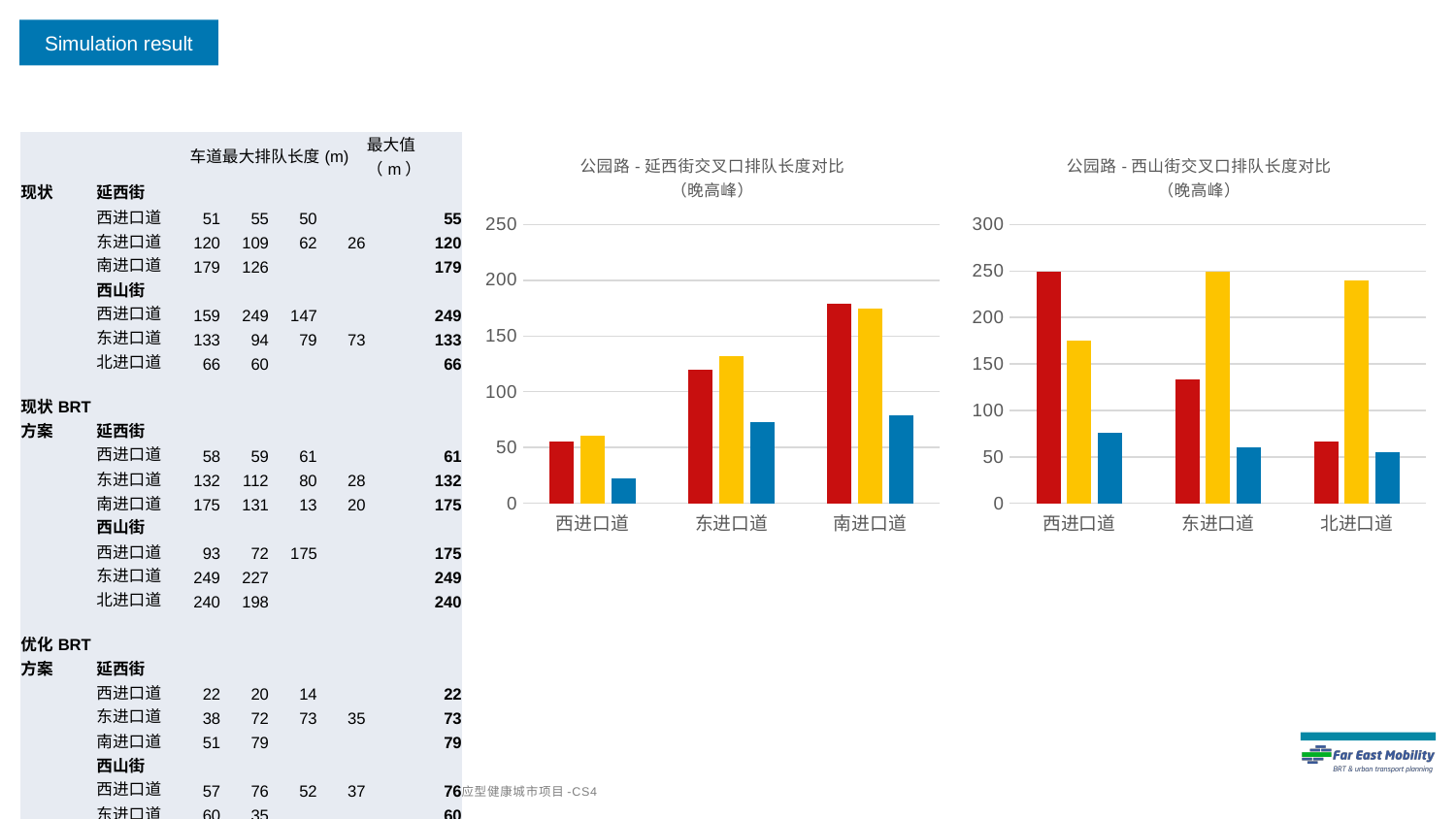

Simulation result
|  |  | 车道最大排队长度(m) |  |  |  | 最大值（m） |
| --- | --- | --- | --- | --- | --- | --- |
| 现状 | 延西街 |  |  |  |  |  |
|  | 西进口道 | 51 | 55 | 50 |  | 55 |
|  | 东进口道 | 120 | 109 | 62 | 26 | 120 |
|  | 南进口道 | 179 | 126 |  |  | 179 |
|  | 西山街 |  |  |  |  |  |
|  | 西进口道 | 159 | 249 | 147 |  | 249 |
|  | 东进口道 | 133 | 94 | 79 | 73 | 133 |
|  | 北进口道 | 66 | 60 |  |  | 66 |
|  |  |  |  |  |  |  |
| 现状BRT方案 | 延西街 |  |  |  |  |  |
|  | 西进口道 | 58 | 59 | 61 |  | 61 |
|  | 东进口道 | 132 | 112 | 80 | 28 | 132 |
|  | 南进口道 | 175 | 131 | 13 | 20 | 175 |
|  | 西山街 |  |  |  |  |  |
|  | 西进口道 | 93 | 72 | 175 |  | 175 |
|  | 东进口道 | 249 | 227 |  |  | 249 |
|  | 北进口道 | 240 | 198 |  |  | 240 |
|  |  |  |  |  |  |  |
| 优化BRT方案 | 延西街 |  |  |  |  |  |
|  | 西进口道 | 22 | 20 | 14 |  | 22 |
|  | 东进口道 | 38 | 72 | 73 | 35 | 73 |
|  | 南进口道 | 51 | 79 |  |  | 79 |
|  | 西山街 |  |  |  |  |  |
|  | 西进口道 | 57 | 76 | 52 | 37 | 76 |
|  | 东进口道 | 60 | 35 |  |  | 60 |
|  | 北进口道 | 55 |  |  |  | 55 |

### Chart: 公园路-西山街交叉口排队长度对比
（晚高峰）

| Category | 现状 | 现状BRT方案 | 优化BRT方案 |
|---|---|---|---|
| 西进口道 | 249.0 | 175.0 | 76.0 |
| 东进口道 | 133.0 | 249.0 | 60.0 |
| 北进口道 | 66.0 | 240.0 | 55.0 |

### Chart: 公园路-延西街交叉口排队长度对比
（晚高峰）

| Category | 现状 | 现状BRT方案 | 优化BRT方案 |
|---|---|---|---|
| 西进口道 | 55.0 | 61.0 | 22.0 |
| 东进口道 | 120.0 | 132.0 | 73.0 |
| 南进口道 | 179.0 | 175.0 | 79.0 |
4/6/2022
亚行贷款吉林延吉低碳气候适应型健康城市项目-CS4